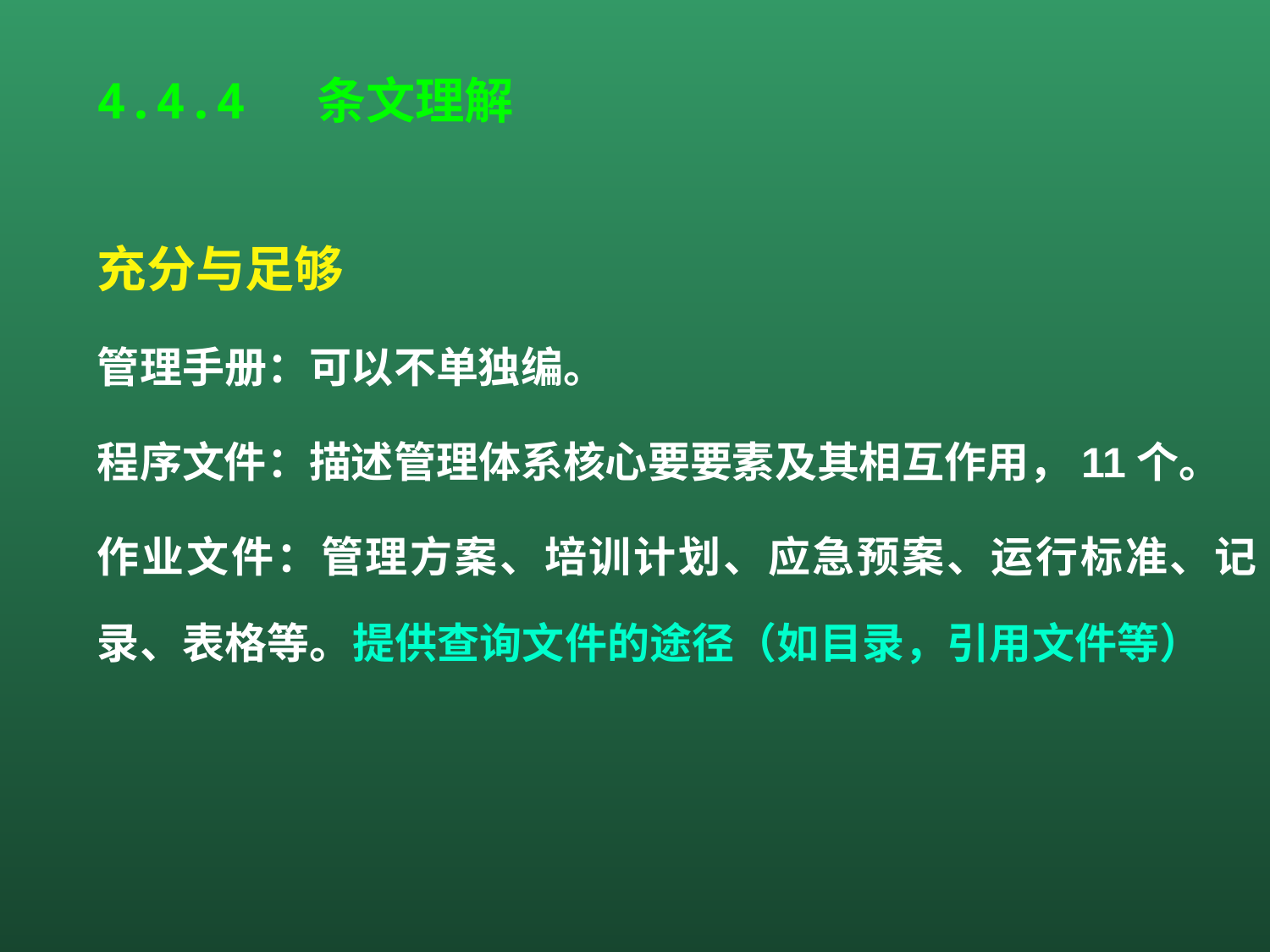

4.4.4  条文理解

充分与足够
管理手册：可以不单独编。
程序文件：描述管理体系核心要要素及其相互作用，11个。
作业文件：管理方案、培训计划、应急预案、运行标准、记录、表格等。提供查询文件的途径（如目录，引用文件等）